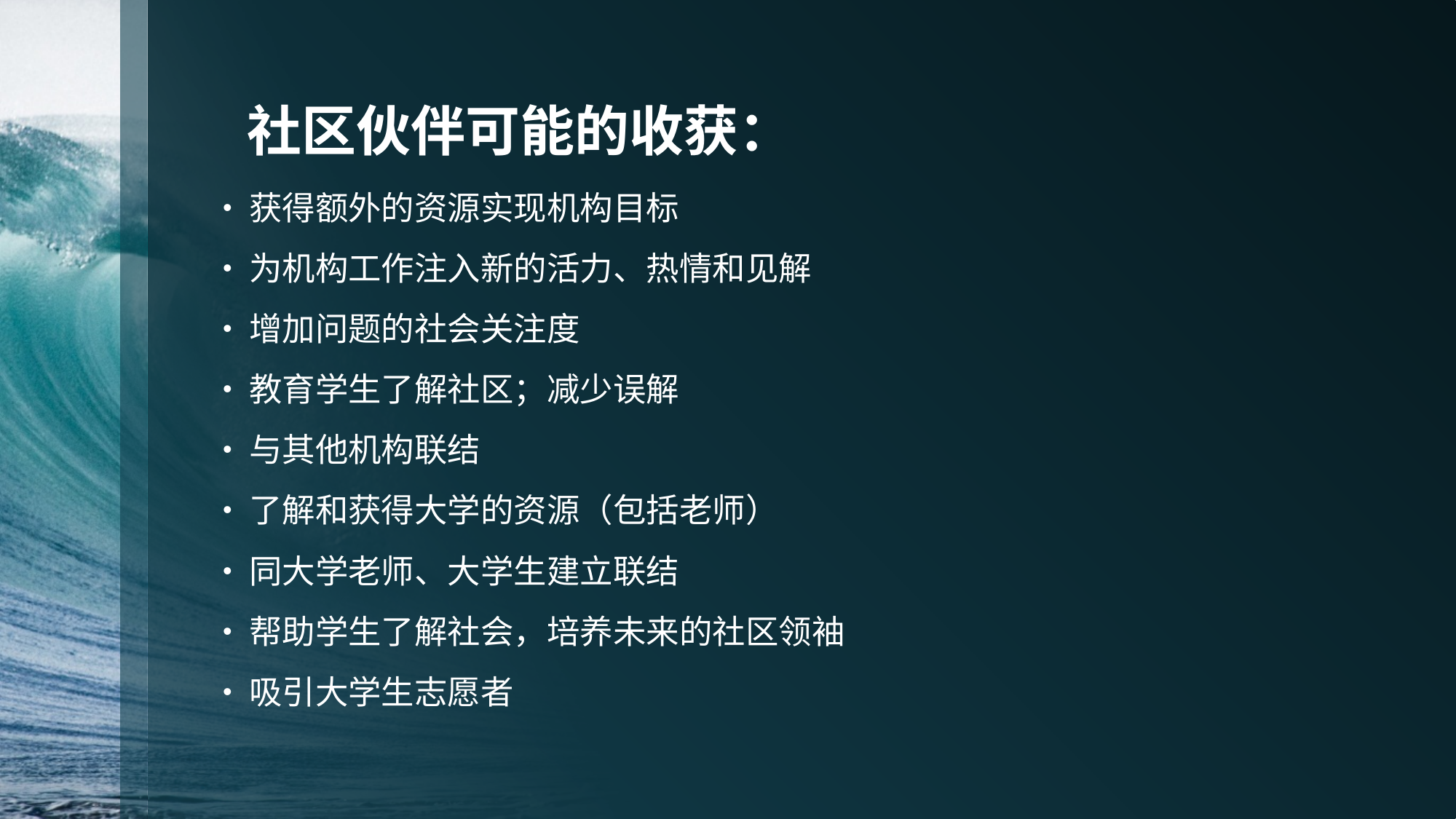

# 社区伙伴可能的收获：
获得额外的资源实现机构目标
为机构工作注入新的活力、热情和见解
增加问题的社会关注度
教育学生了解社区；减少误解
与其他机构联结
了解和获得大学的资源（包括老师）
同大学老师、大学生建立联结
帮助学生了解社会，培养未来的社区领袖
吸引大学生志愿者